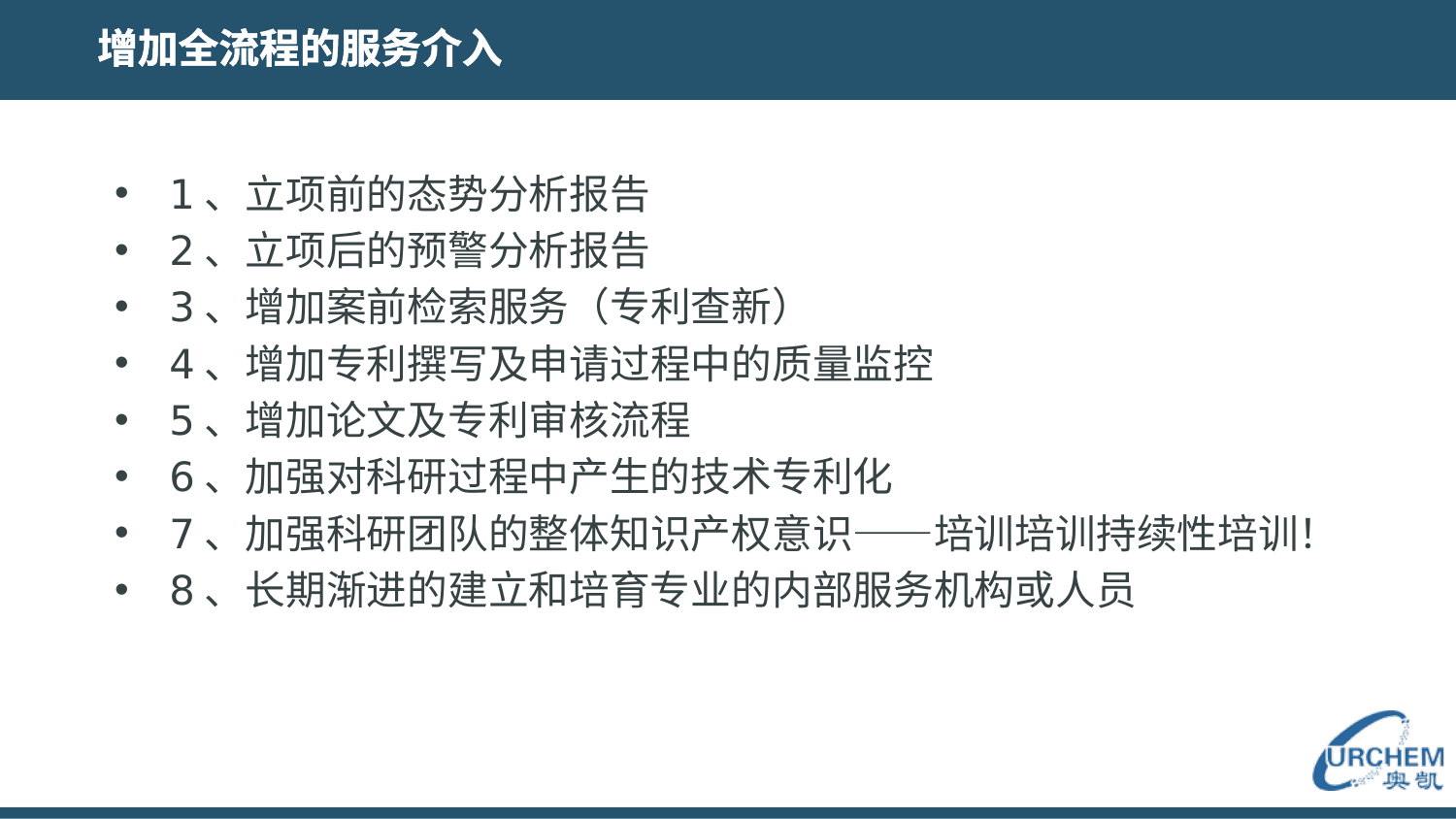

# 增加全流程的服务介入
1、立项前的态势分析报告
2、立项后的预警分析报告
3、增加案前检索服务（专利查新）
4、增加专利撰写及申请过程中的质量监控
5、增加论文及专利审核流程
6、加强对科研过程中产生的技术专利化
7、加强科研团队的整体知识产权意识——培训培训持续性培训！
8、长期渐进的建立和培育专业的内部服务机构或人员